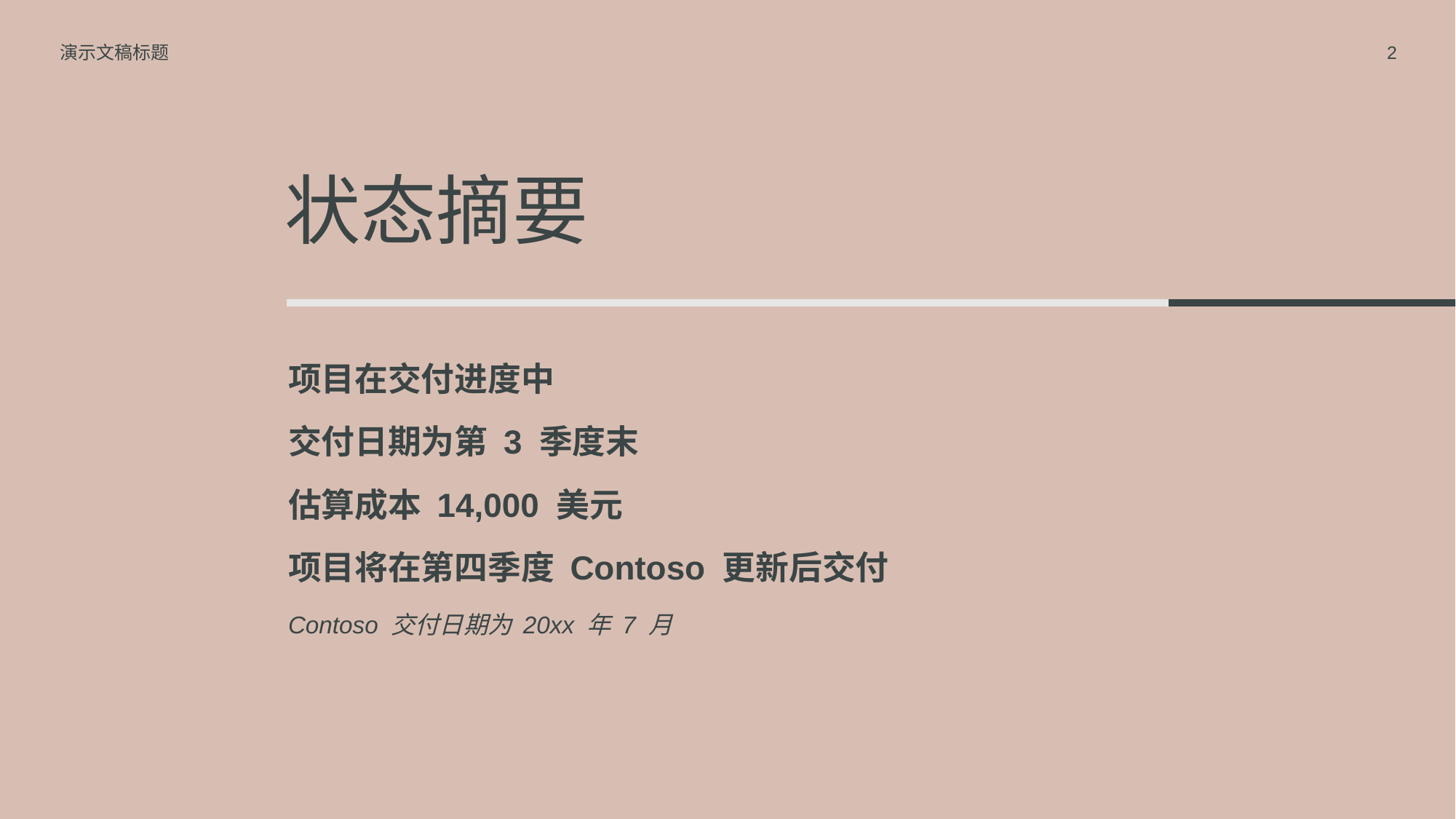

演示文稿标题
2
# 状态摘要
项目在交付进度中
交付日期为第 3 季度末
估算成本 14,000 美元
项目将在第四季度 Contoso 更新后交付
Contoso 交付日期为 20xx 年 7 月